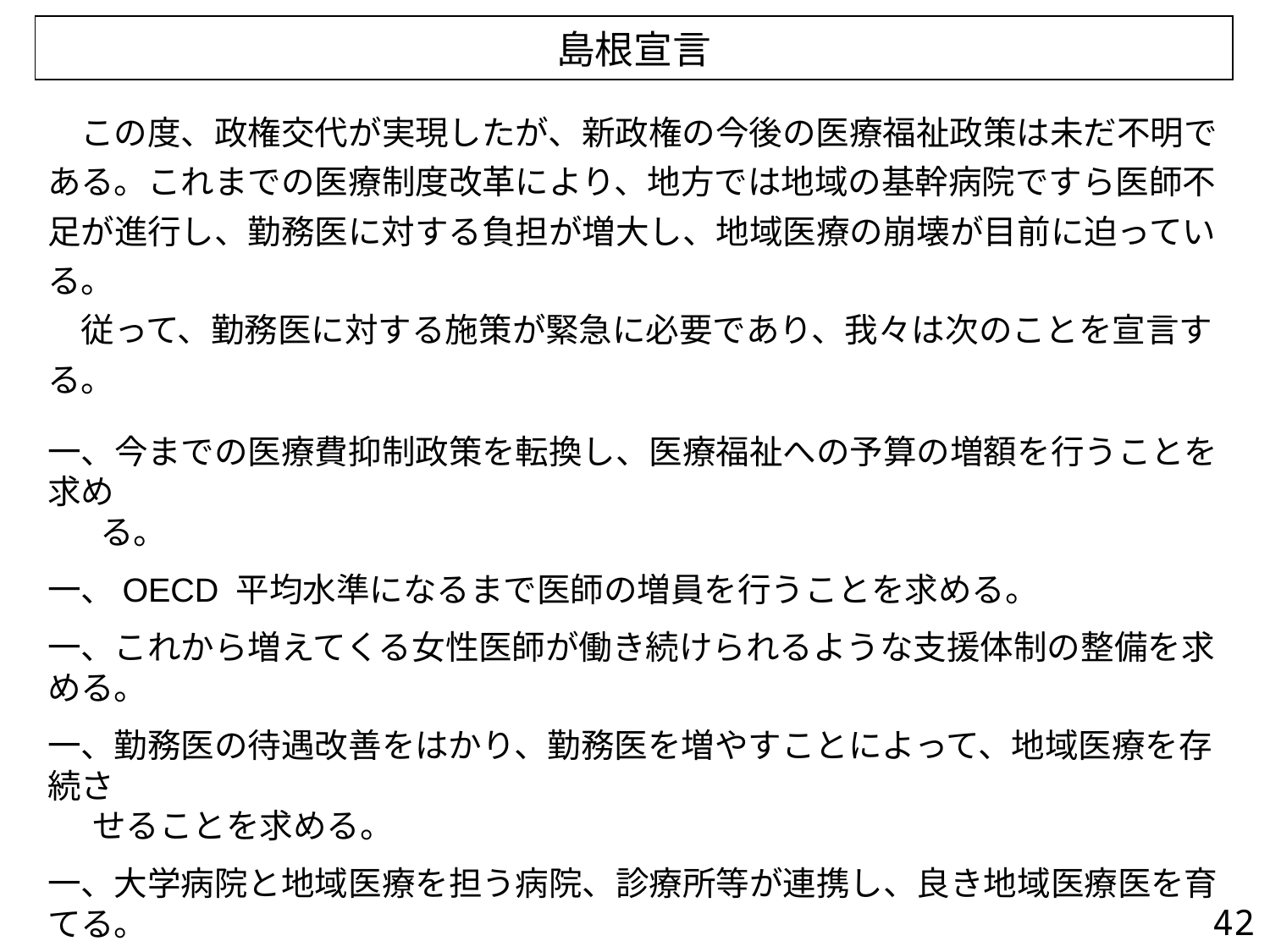

島根宣言
　この度、政権交代が実現したが、新政権の今後の医療福祉政策は未だ不明である。これまでの医療制度改革により、地方では地域の基幹病院ですら医師不足が進行し、勤務医に対する負担が増大し、地域医療の崩壊が目前に迫っている。
　従って、勤務医に対する施策が緊急に必要であり、我々は次のことを宣言する。
一、今までの医療費抑制政策を転換し、医療福祉への予算の増額を行うことを求め
      る。
一、OECD 平均水準になるまで医師の増員を行うことを求める。
一、これから増えてくる女性医師が働き続けられるような支援体制の整備を求める。
一、勤務医の待遇改善をはかり、勤務医を増やすことによって、地域医療を存続さ
     せることを求める。
一、大学病院と地域医療を担う病院、診療所等が連携し、良き地域医療医を育てる。
一、地域住民との充分な相互理解のもとに、安全で安心な医療を提供する。
                                                    　　 平成21 年11 月28 日
全国医師会勤務医部会連絡協議会・島根
42